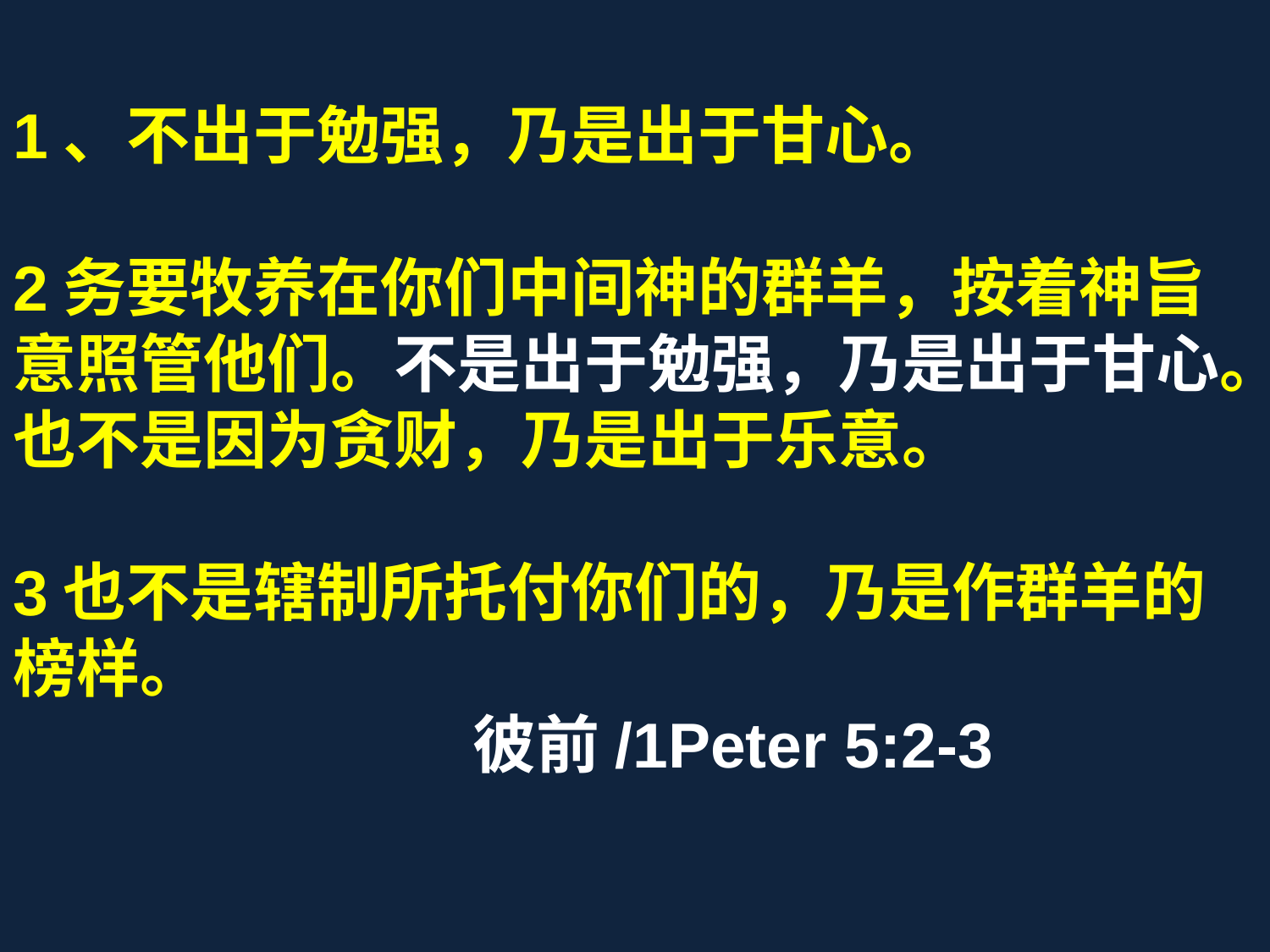

1、不出于勉强，乃是出于甘心。
2务要牧养在你们中间神的群羊，按着神旨意照管他们。不是出于勉强，乃是出于甘心。也不是因为贪财，乃是出于乐意。
3也不是辖制所托付你们的，乃是作群羊的榜样。
                                彼前/1Peter 5:2-3